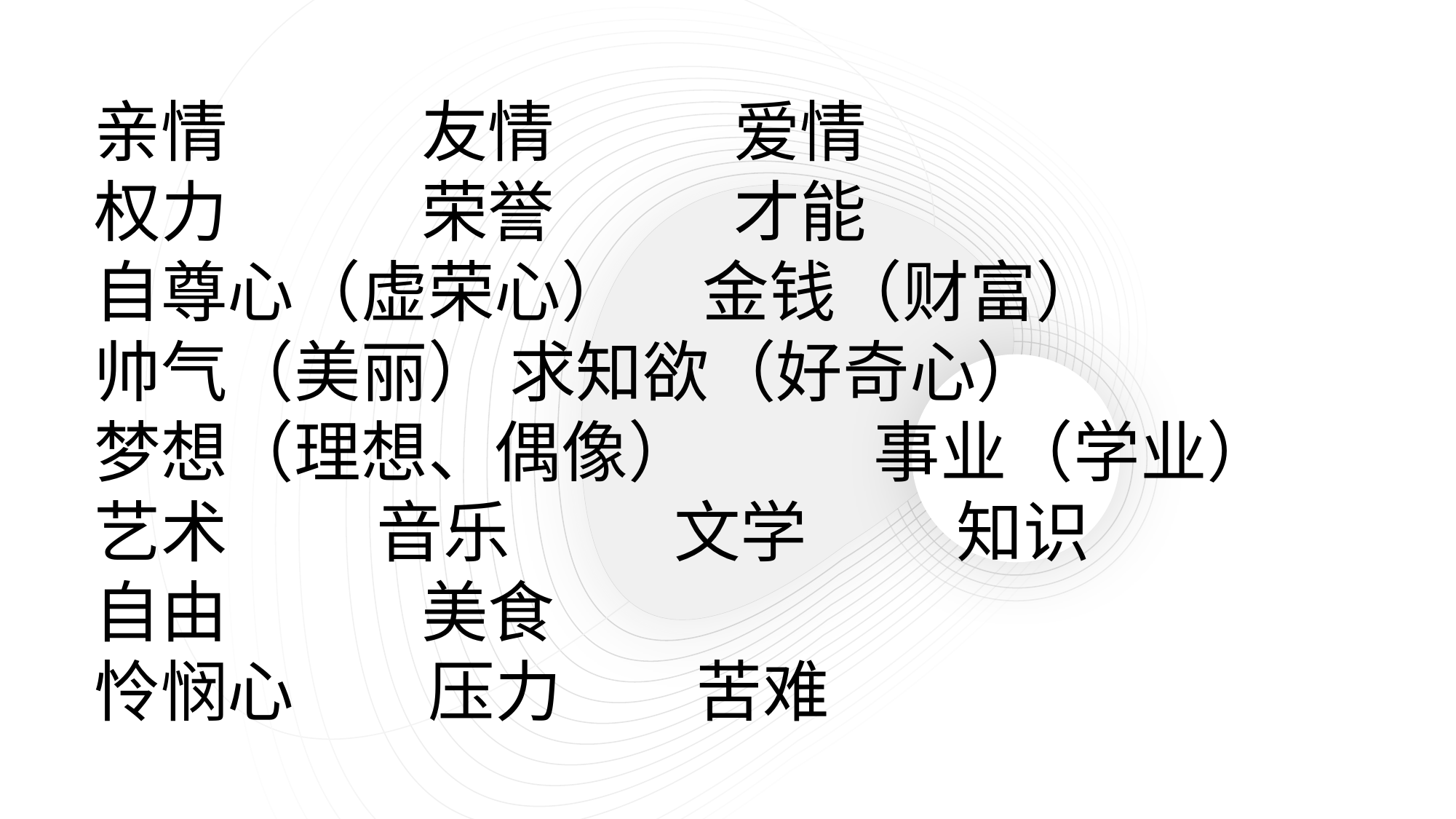

亲情             友情            爱情
权力             荣誉            才能
自尊心（虚荣心）     金钱（财富）
帅气（美丽） 求知欲（好奇心）
梦想（理想、偶像）            事业（学业）
艺术          音乐           文学          知识
自由             美食
怜悯心         压力         苦难